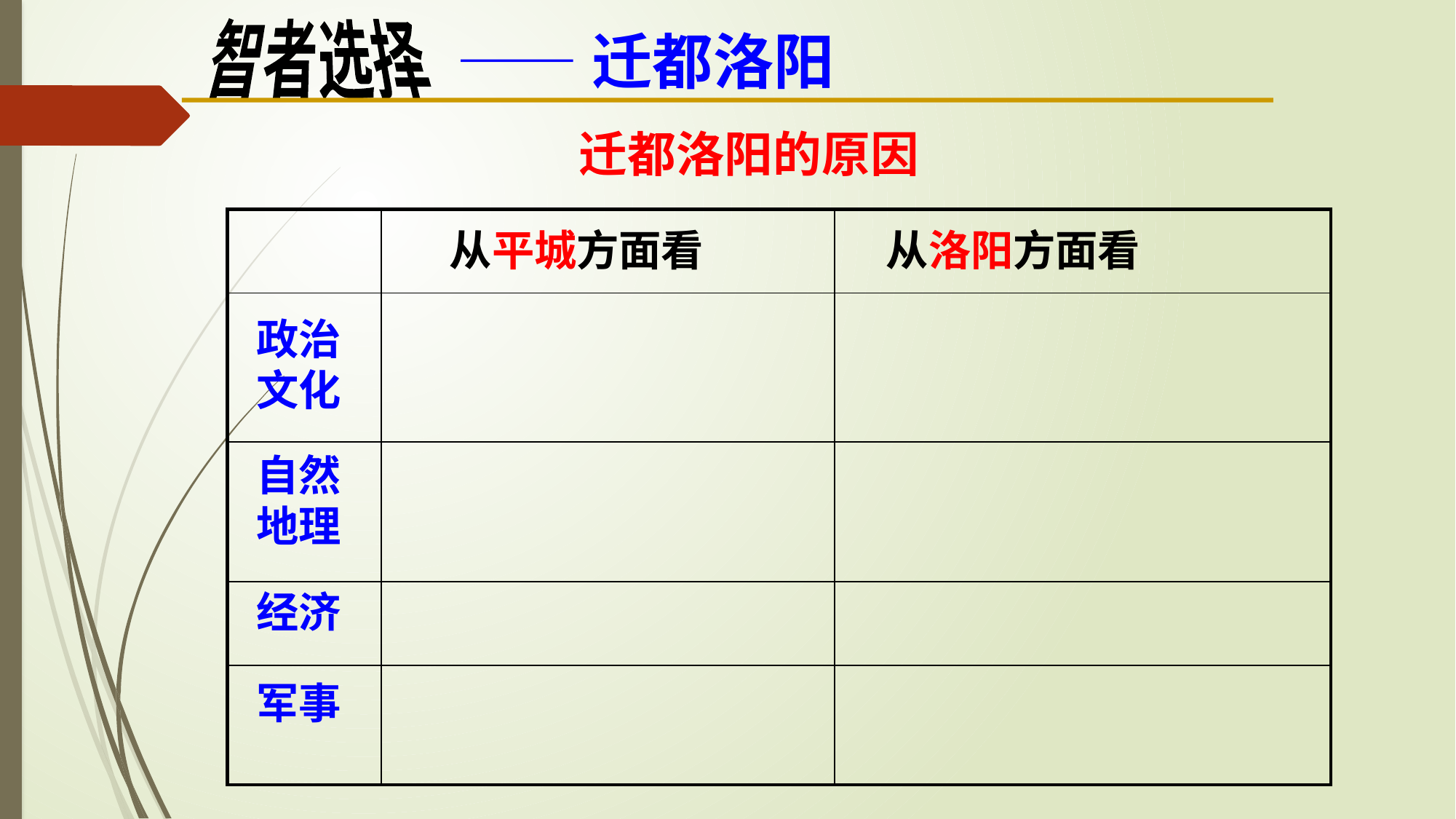

智者选择

——迁都洛阳
 迁都洛阳的原因
|  |  |  |
| --- | --- | --- |
|  |  |  |
|  |  |  |
|  |  |  |
|  |  |  |
  从平城方面看
  从洛阳方面看
政治
文化
自然地理
经济
军事